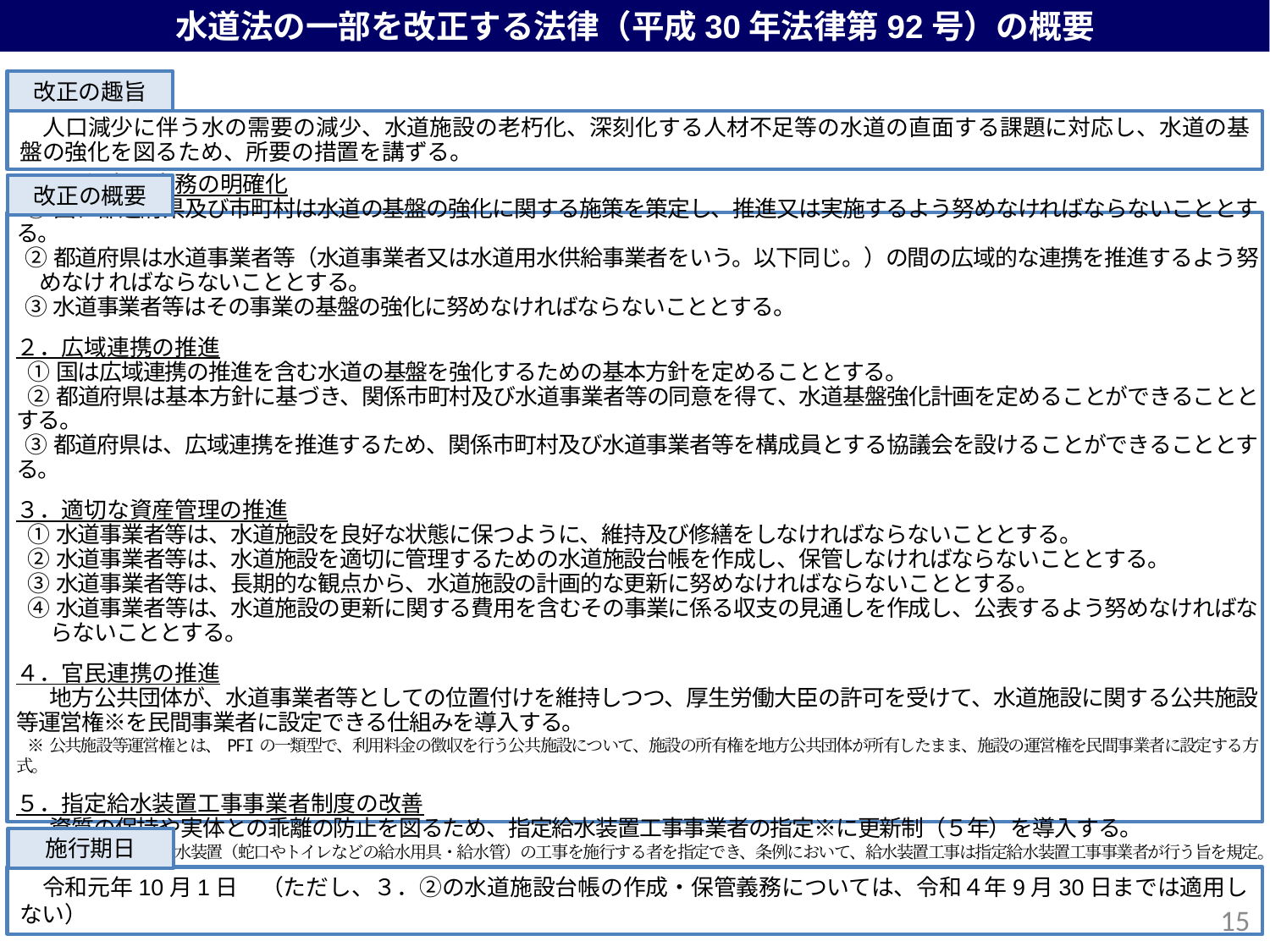

水道法の一部を改正する法律（平成30年法律第92号）の概要
改正の趣旨
　人口減少に伴う水の需要の減少、水道施設の老朽化、深刻化する人材不足等の水道の直面する課題に対応し、水道の基盤の強化を図るため、所要の措置を講ずる。
改正の概要
１．関係者の責務の明確化
  ①国、都道府県及び市町村は水道の基盤の強化に関する施策を策定し、推進又は実施するよう努めなければならないこととする。
  ②都道府県は水道事業者等（水道事業者又は水道用水供給事業者をいう。以下同じ。）の間の広域的な連携を推進するよう努めなけ ればならないこととする。
  ③水道事業者等はその事業の基盤の強化に努めなければならないこととする。

２．広域連携の推進
①国は広域連携の推進を含む水道の基盤を強化するための基本方針を定めることとする。
②都道府県は基本方針に基づき、関係市町村及び水道事業者等の同意を得て、水道基盤強化計画を定めることができることとする。
  ③都道府県は、広域連携を推進するため、関係市町村及び水道事業者等を構成員とする協議会を設けることができることとする。

３．適切な資産管理の推進
①水道事業者等は、水道施設を良好な状態に保つように、維持及び修繕をしなければならないこととする。
②水道事業者等は、水道施設を適切に管理するための水道施設台帳を作成し、保管しなければならないこととする。
③水道事業者等は、長期的な観点から、水道施設の計画的な更新に努めなければならないこととする。
④水道事業者等は、水道施設の更新に関する費用を含むその事業に係る収支の見通しを作成し、公表するよう努めなければならないこととする。

４．官民連携の推進
　地方公共団体が、水道事業者等としての位置付けを維持しつつ、厚生労働大臣の許可を受けて、水道施設に関する公共施設等運営権※を民間事業者に設定できる仕組みを導入する。
※公共施設等運営権とは、PFIの一類型で、利用料金の徴収を行う公共施設について、施設の所有権を地方公共団体が所有したまま、施設の運営権を民間事業者に設定する方式。

５．指定給水装置工事事業者制度の改善
　資質の保持や実体との乖離の防止を図るため、指定給水装置工事事業者の指定※に更新制（５年）を導入する。
※各水道事業者は給水装置（蛇口やトイレなどの給水用具・給水管）の工事を施行する者を指定でき、条例において、給水装置工事は指定給水装置工事事業者が行う旨を規定。
施行期日
　令和元年10月1日　（ただし、３．②の水道施設台帳の作成・保管義務については、令和４年9月30日までは適用しない）
15